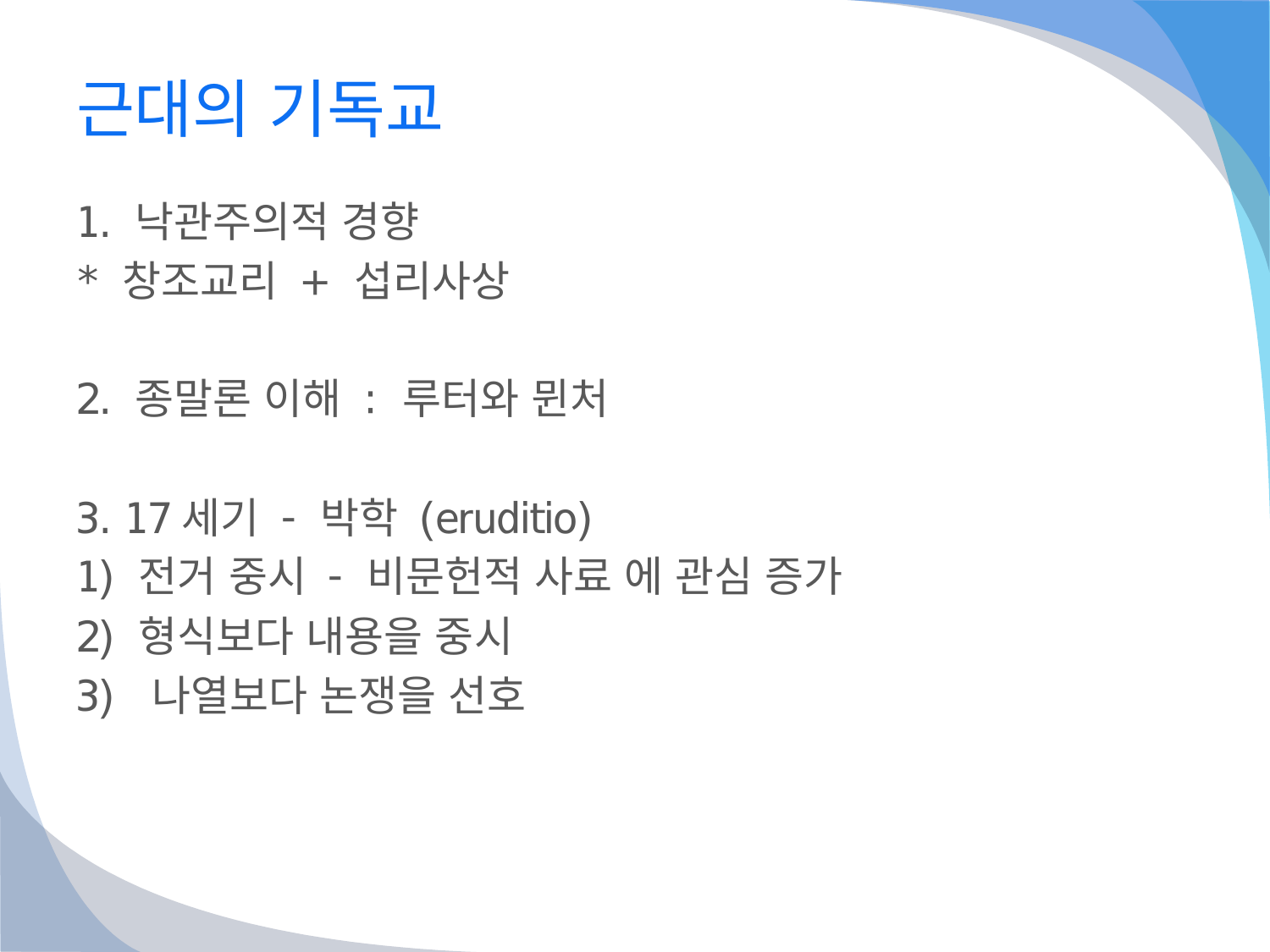

# 근대의 기독교
1. 낙관주의적 경향
* 창조교리 + 섭리사상

2. 종말론 이해 : 루터와 뮌처

3. 17세기 - 박학 (eruditio)
1) 전거 중시 - 비문헌적 사료 에 관심 증가
2) 형식보다 내용을 중시
3)  나열보다 논쟁을 선호